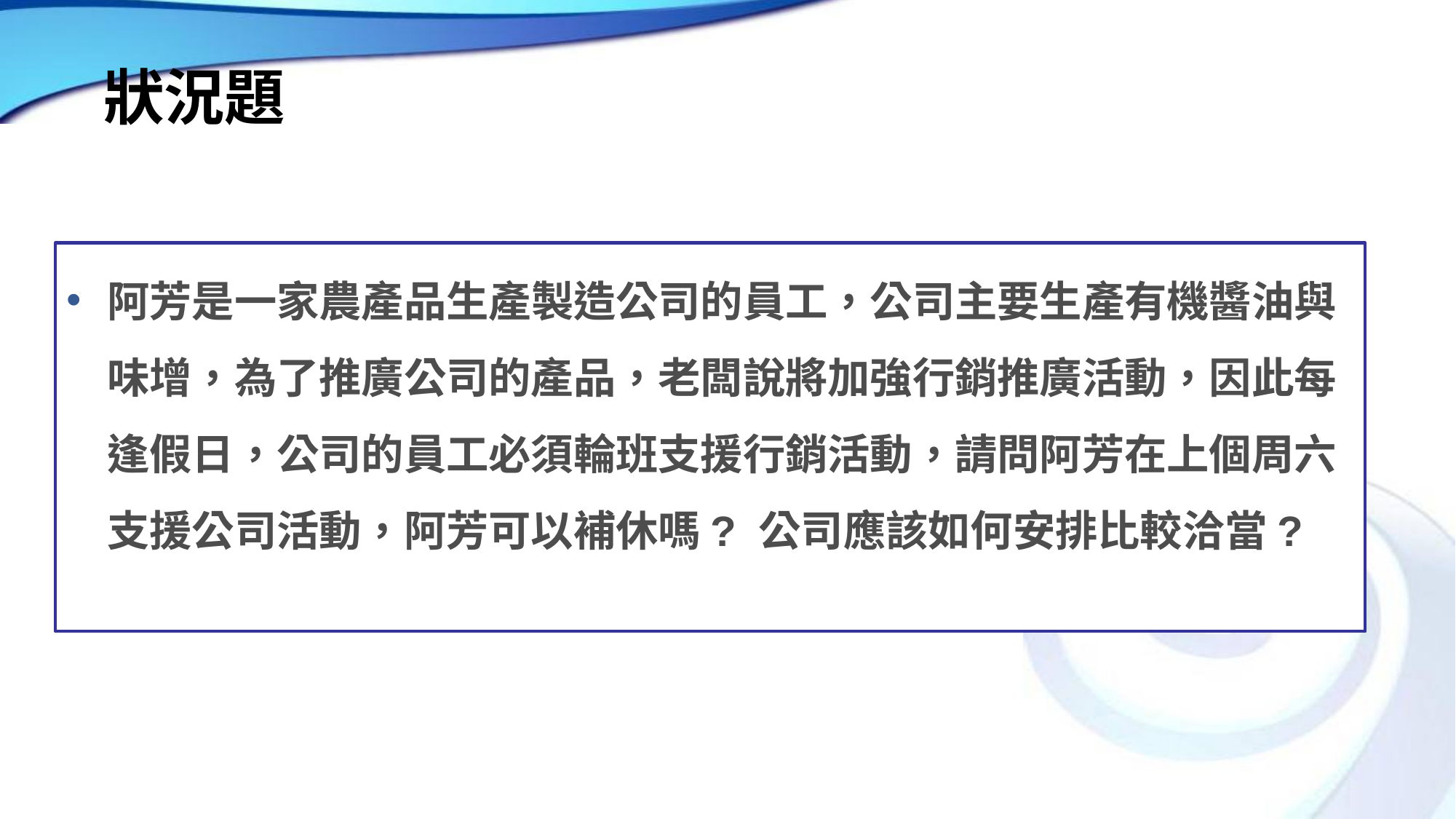

# 狀況題
阿芳是一家農產品生產製造公司的員工，公司主要生產有機醬油與味增，為了推廣公司的產品，老闆說將加強行銷推廣活動，因此每逢假日，公司的員工必須輪班支援行銷活動，請問阿芳在上個周六支援公司活動，阿芳可以補休嗎? 公司應該如何安排比較洽當?